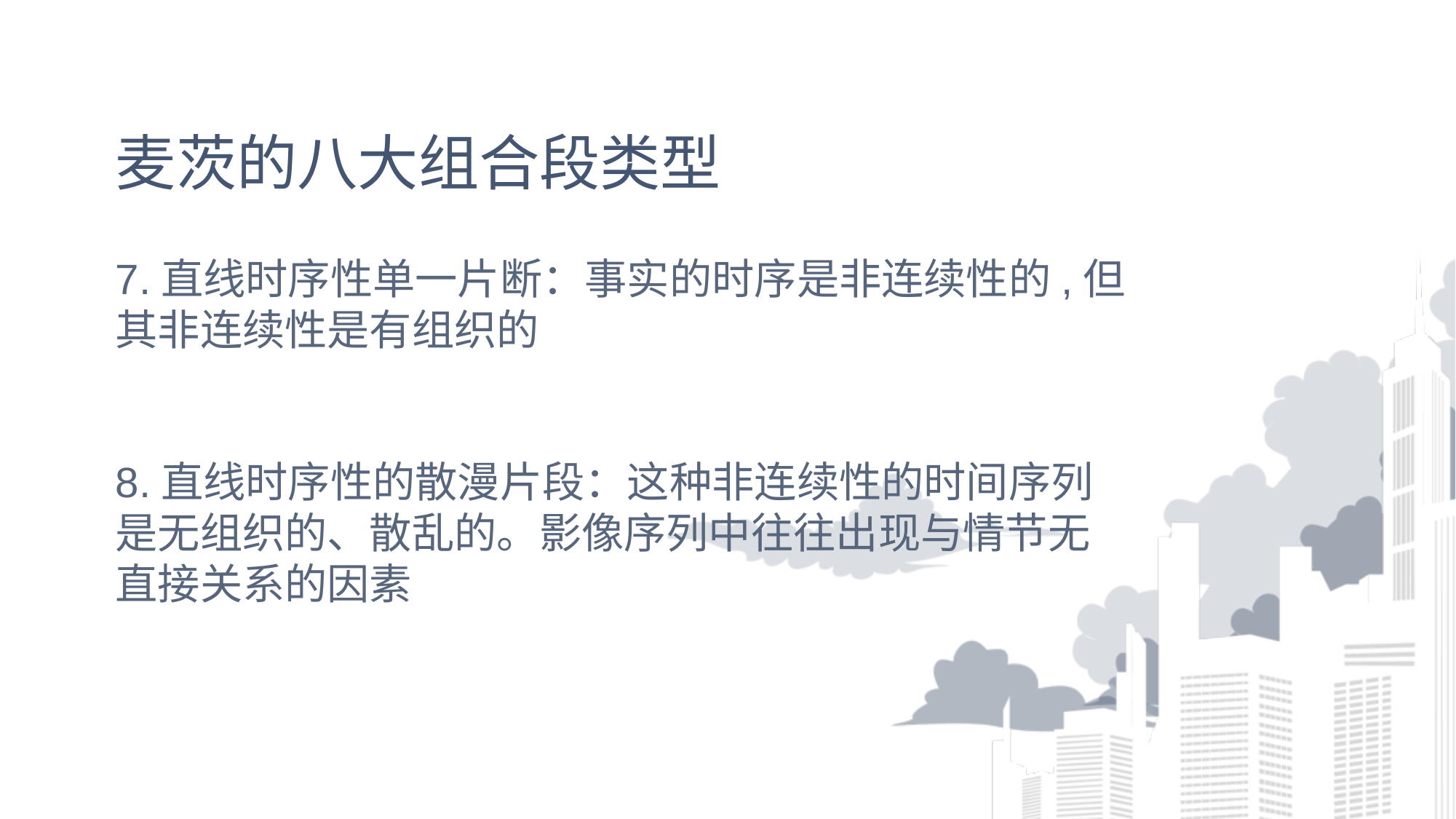

# 麦茨的八大组合段类型
7.直线时序性单一片断：事实的时序是非连续性的,但其非连续性是有组织的
8.直线时序性的散漫片段：这种非连续性的时间序列是无组织的、散乱的。影像序列中往往出现与情节无直接关系的因素